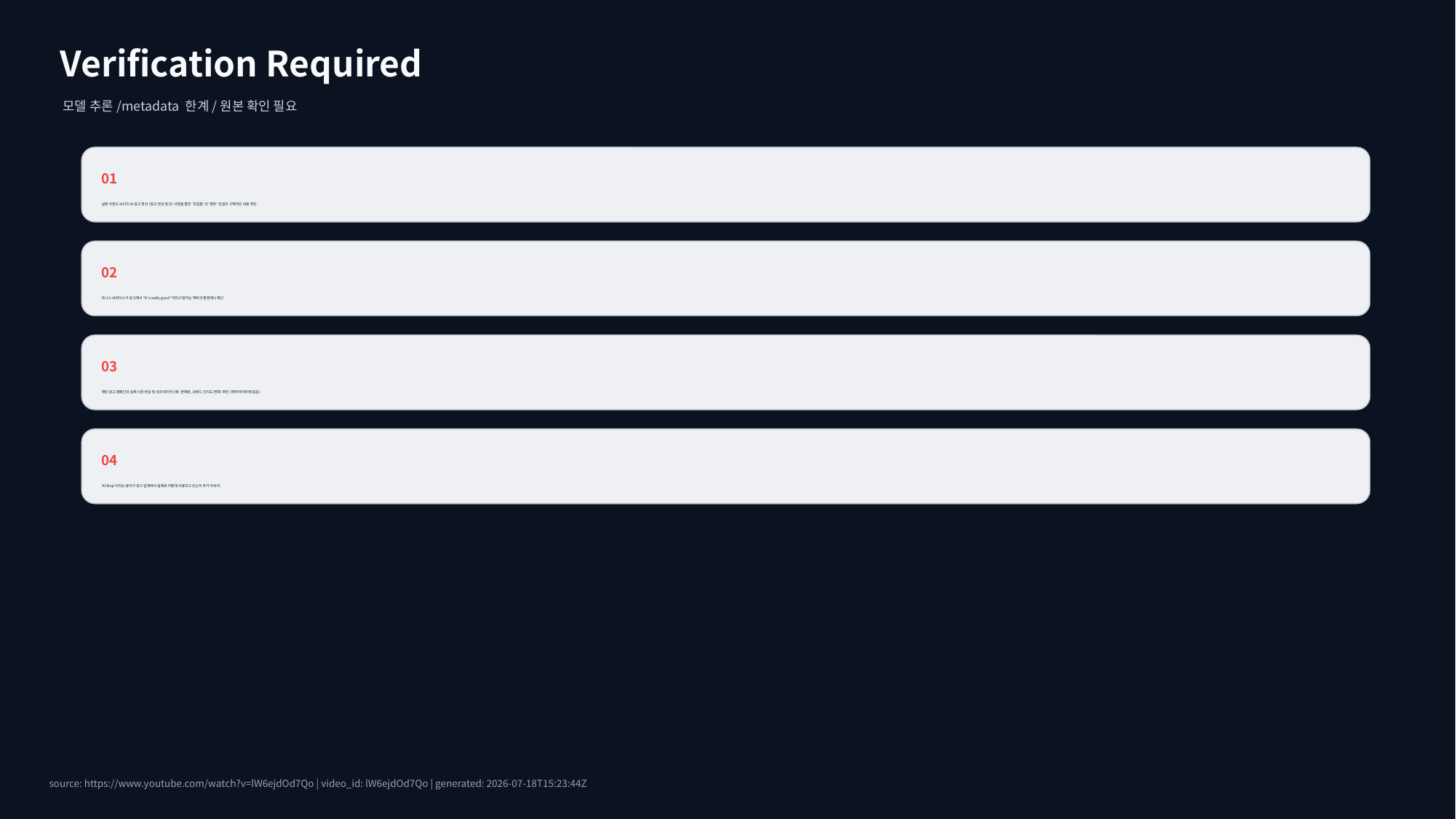

Verification Required
모델 추론/metadata 한계/원본 확인 필요

01
실제 아몬드 브리즈 AI 광고 영상 (참고 영상 링크) 시청을 통한 '조잡함'과 '병맛' 컨셉의 구체적인 내용 확인.

02
조나스 브라더스가 광고에서 "It's really good."이라고 말하는 맥락과 톤앤매너 확인.

03
해당 광고 캠페인의 실제 시장 반응 및 성과 데이터 (예: 판매량, 브랜드 인지도 변화) 확인 (메타데이터에 없음).

04
'AI Slop'이라는 용어가 광고 업계에서 실제로 어떻게 사용되고 있는지 추가 리서치.
source: https://www.youtube.com/watch?v=lW6ejdOd7Qo | video_id: lW6ejdOd7Qo | generated: 2026-07-18T15:23:44Z